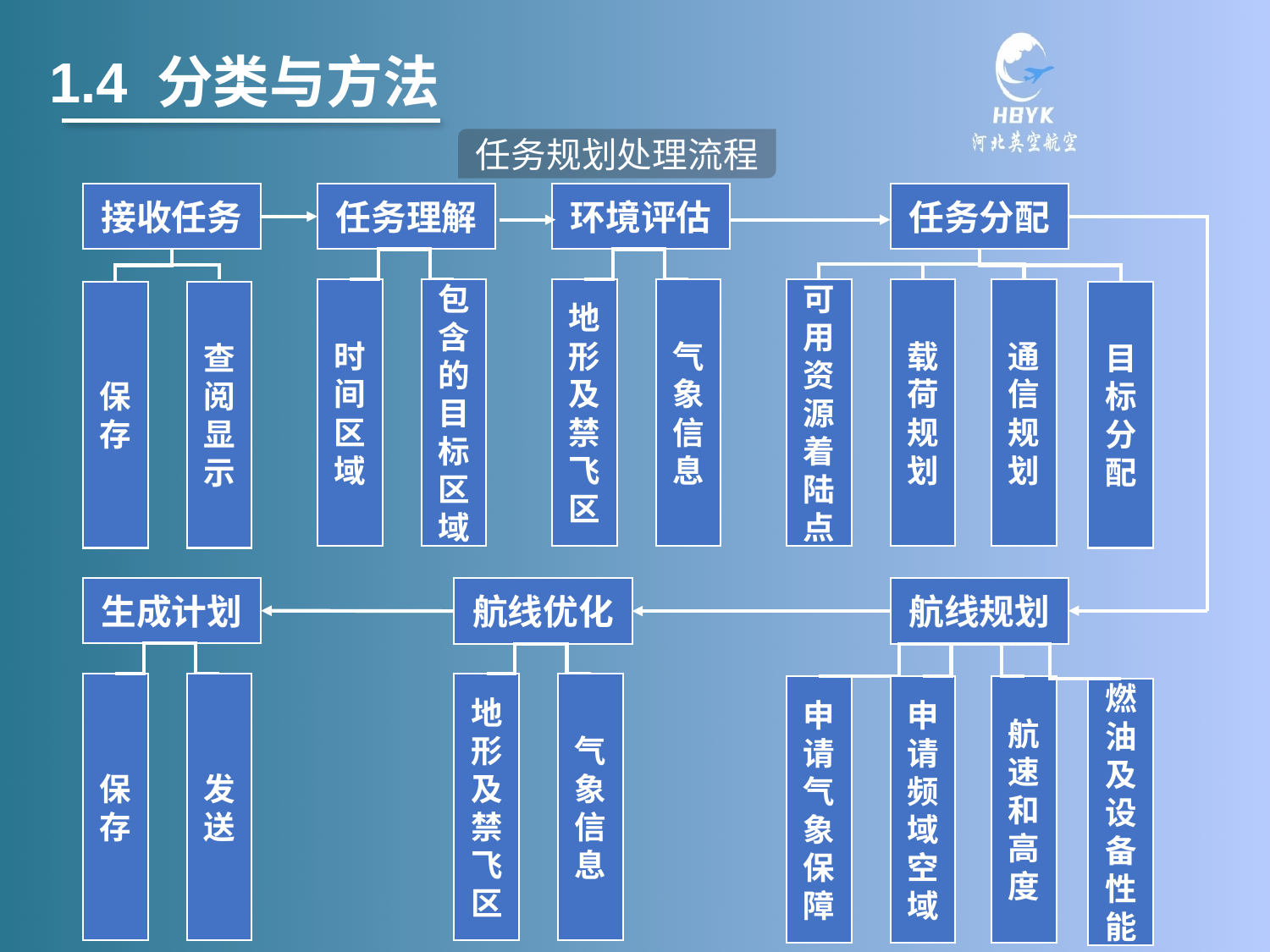

1.4 分类与方法

任务规划处理流程
任务分配
接收任务
任务理解
环境评估
可用资源着陆点
载荷规划
通信规划
时间区域
包含的目标区域
地形及禁飞区
气象信息
保存
查阅显示
目标分配
生成计划
航线优化
航线规划
保存
发送
地形及禁飞区
气象信息
申请气象保障
申请频域空域
航速和高度
燃油及设备性能